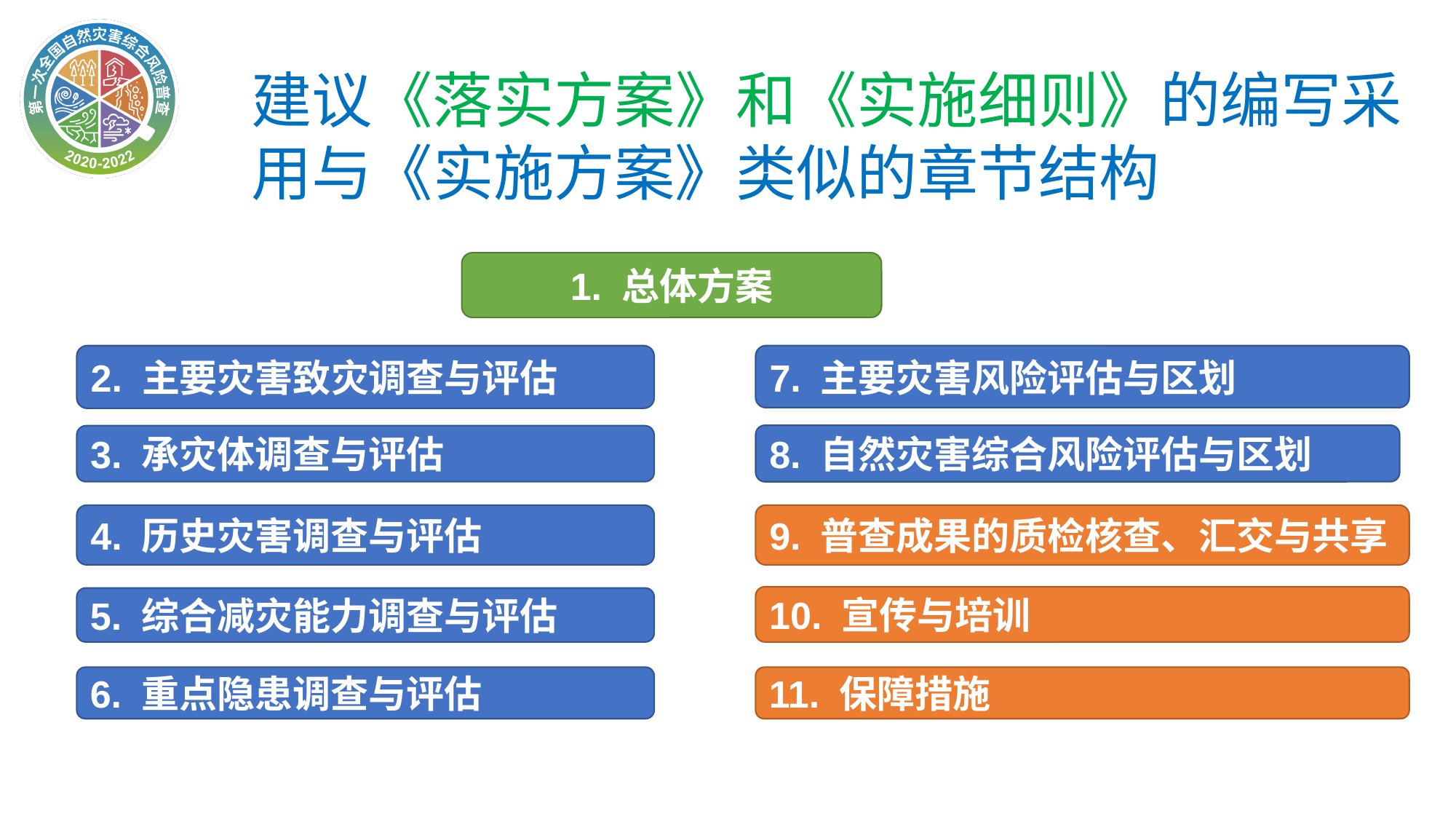

建议《落实方案》和《实施细则》的编写采用与《实施方案》类似的章节结构
1. 总体方案
2. 主要灾害致灾调查与评估
7. 主要灾害风险评估与区划
8. 自然灾害综合风险评估与区划
3. 承灾体调查与评估
4. 历史灾害调查与评估
9. 普查成果的质检核查、汇交与共享
10. 宣传与培训
5. 综合减灾能力调查与评估
6. 重点隐患调查与评估
11. 保障措施